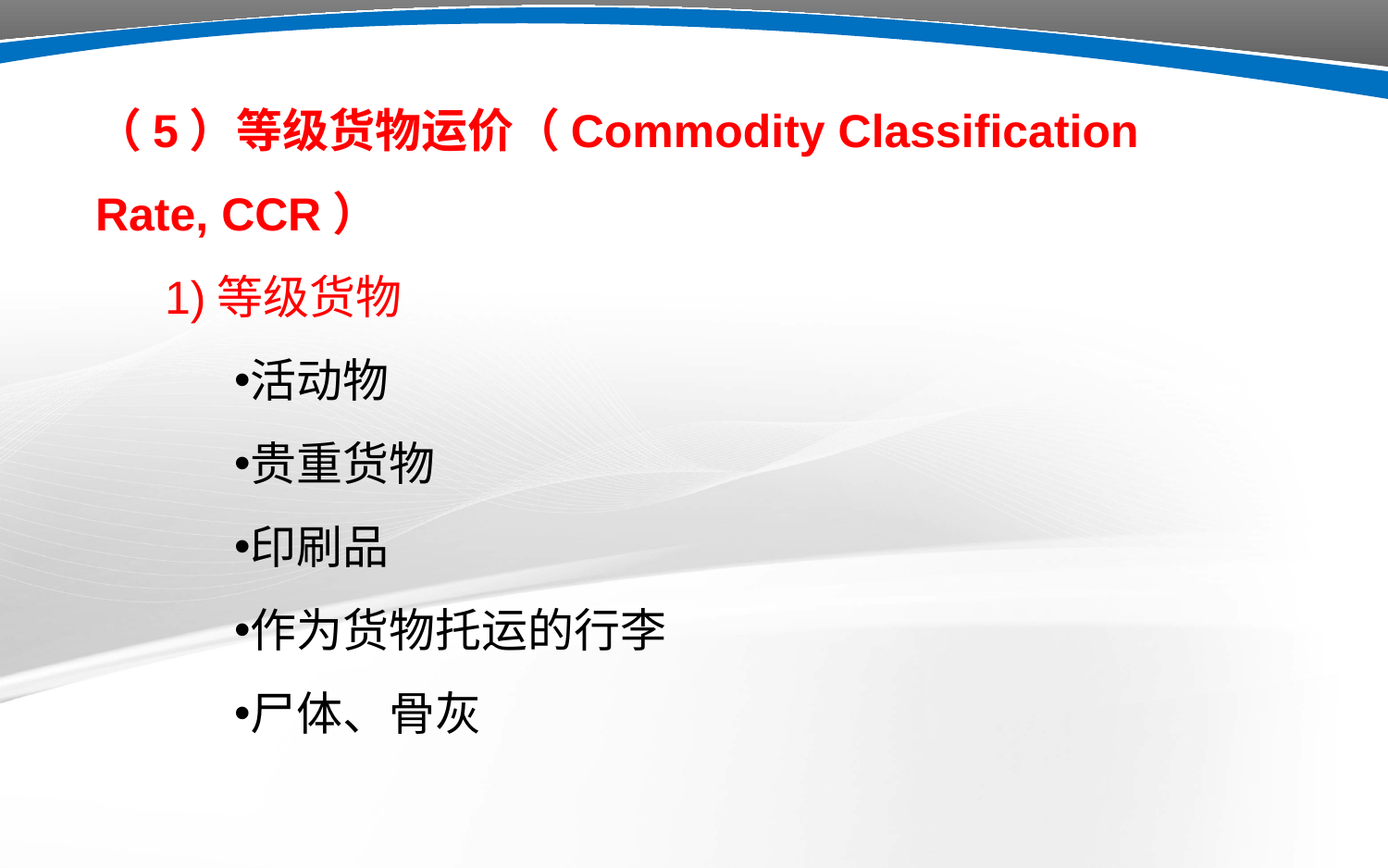

（5）等级货物运价（Commodity Classification Rate, CCR）
1)等级货物
活动物
贵重货物
印刷品
作为货物托运的行李
尸体、骨灰